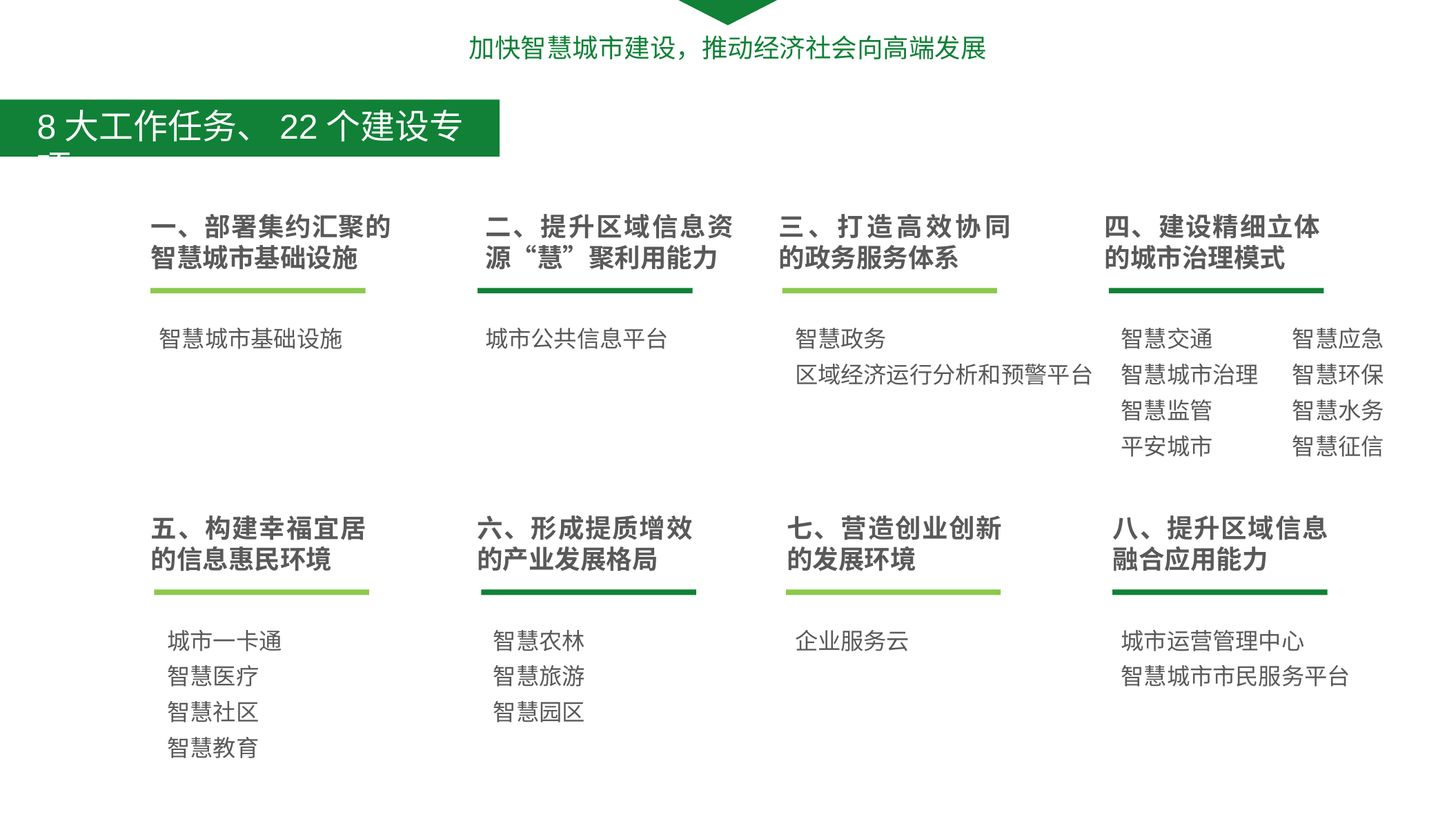

加快智慧城市建设，推动经济社会向高端发展

8大工作任务、22个建设专项
一、部署集约汇聚的智慧城市基础设施
二、提升区域信息资源“慧”聚利用能力
三、打造高效协同的政务服务体系
四、建设精细立体的城市治理模式

智慧城市基础设施
城市公共信息平台
智慧政务
区域经济运行分析和预警平台
智慧交通
智慧城市治理
智慧监管
平安城市
智慧应急
智慧环保
智慧水务
智慧征信
五、构建幸福宜居的信息惠民环境
六、形成提质增效的产业发展格局
七、营造创业创新的发展环境
八、提升区域信息融合应用能力

城市一卡通
智慧医疗
智慧社区
智慧教育
智慧农林
智慧旅游
智慧园区
企业服务云
城市运营管理中心
智慧城市市民服务平台